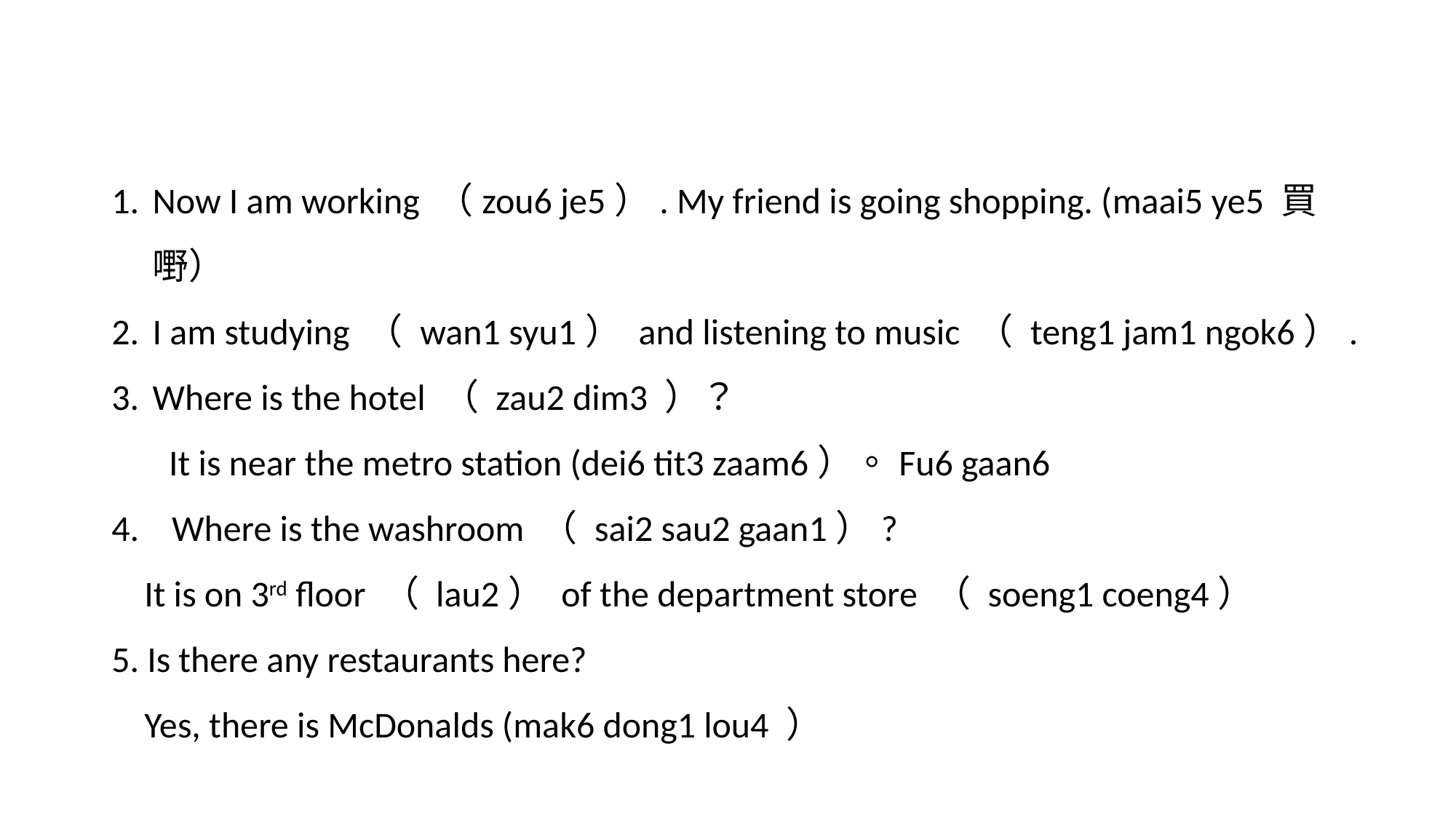

Now I am working （zou6 je5）. My friend is going shopping. (maai5 ye5 買嘢）
I am studying （ wan1 syu1） and listening to music （ teng1 jam1 ngok6）.
Where is the hotel （ zau2 dim3 ）？
       It is near the metro station (dei6 tit3 zaam6）。Fu6 gaan6
4.    Where is the washroom （ sai2 sau2 gaan1）?
    It is on 3rd floor （ lau2） of the department store （ soeng1 coeng4）
5. Is there any restaurants here?
    Yes, there is McDonalds (mak6 dong1 lou4 ）